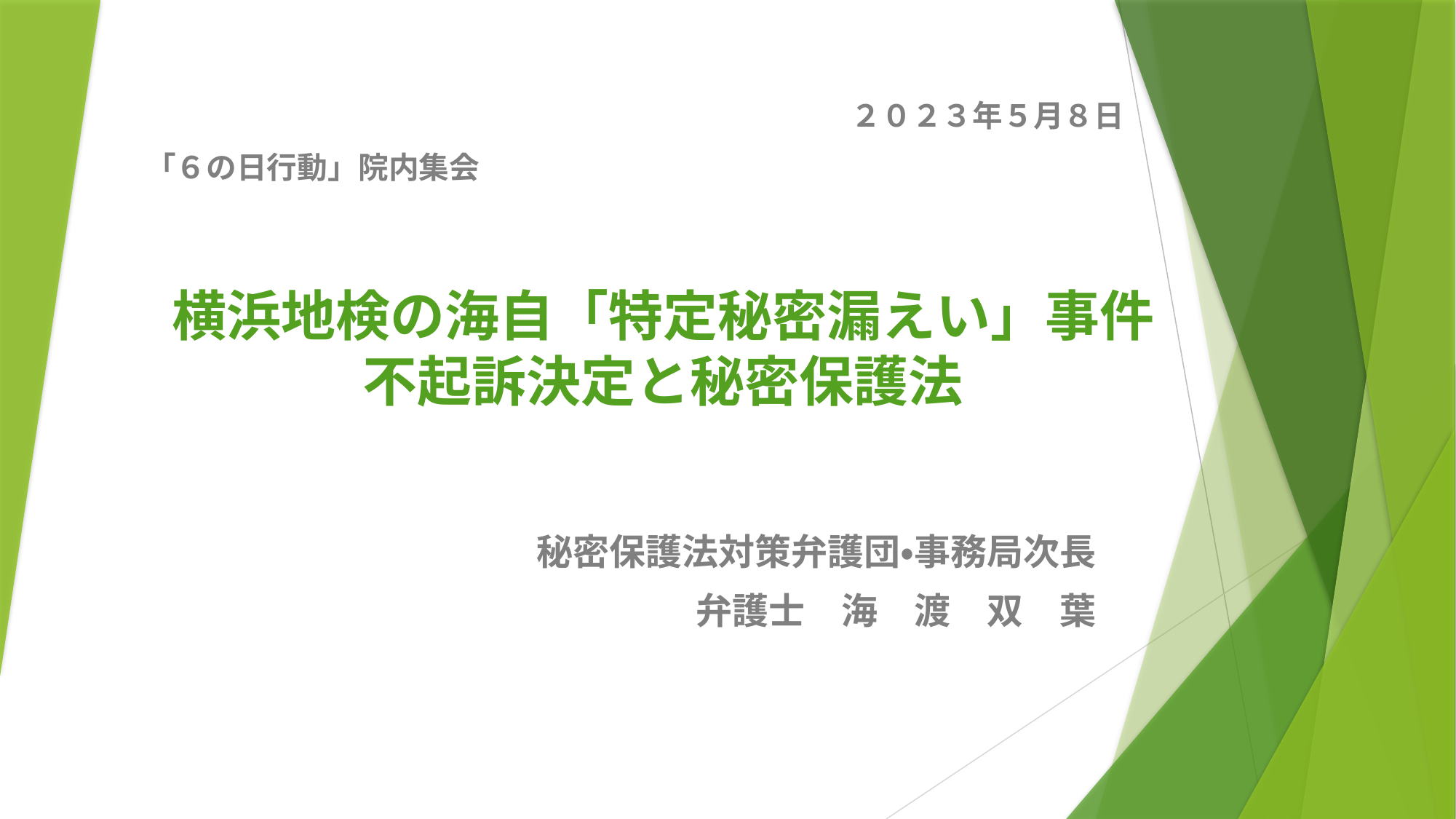

２０２３年５月８日
「６の日行動」院内集会
# 横浜地検の海自「特定秘密漏えい」事件 不起訴決定と秘密保護法
秘密保護法対策弁護団・事務局次長
弁護士　海　渡　双　葉
1